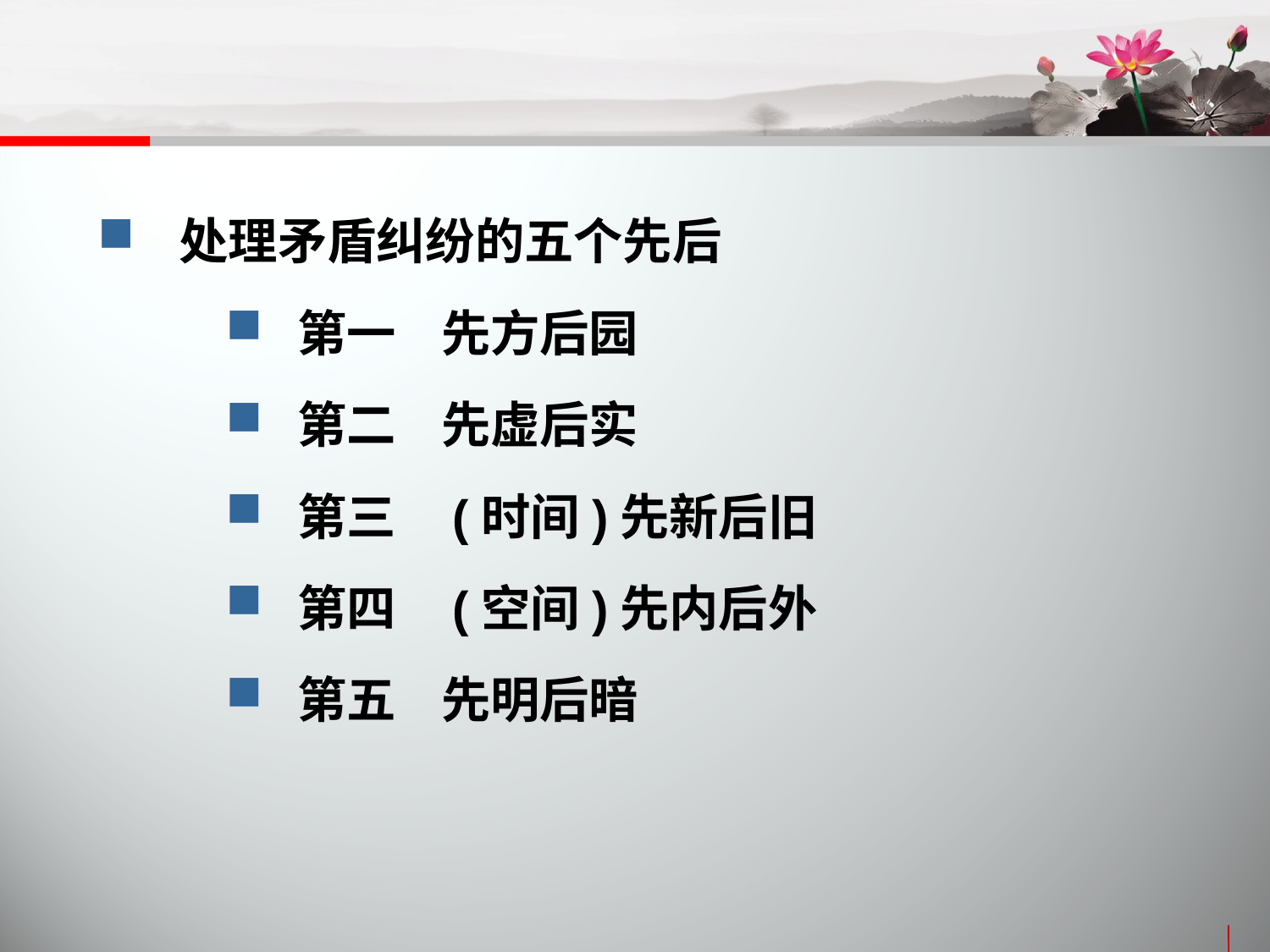

处理矛盾纠纷的五个先后
  第一    先方后园
  第二    先虚后实
  第三    (时间)先新后旧
  第四    (空间)先内后外
  第五    先明后暗